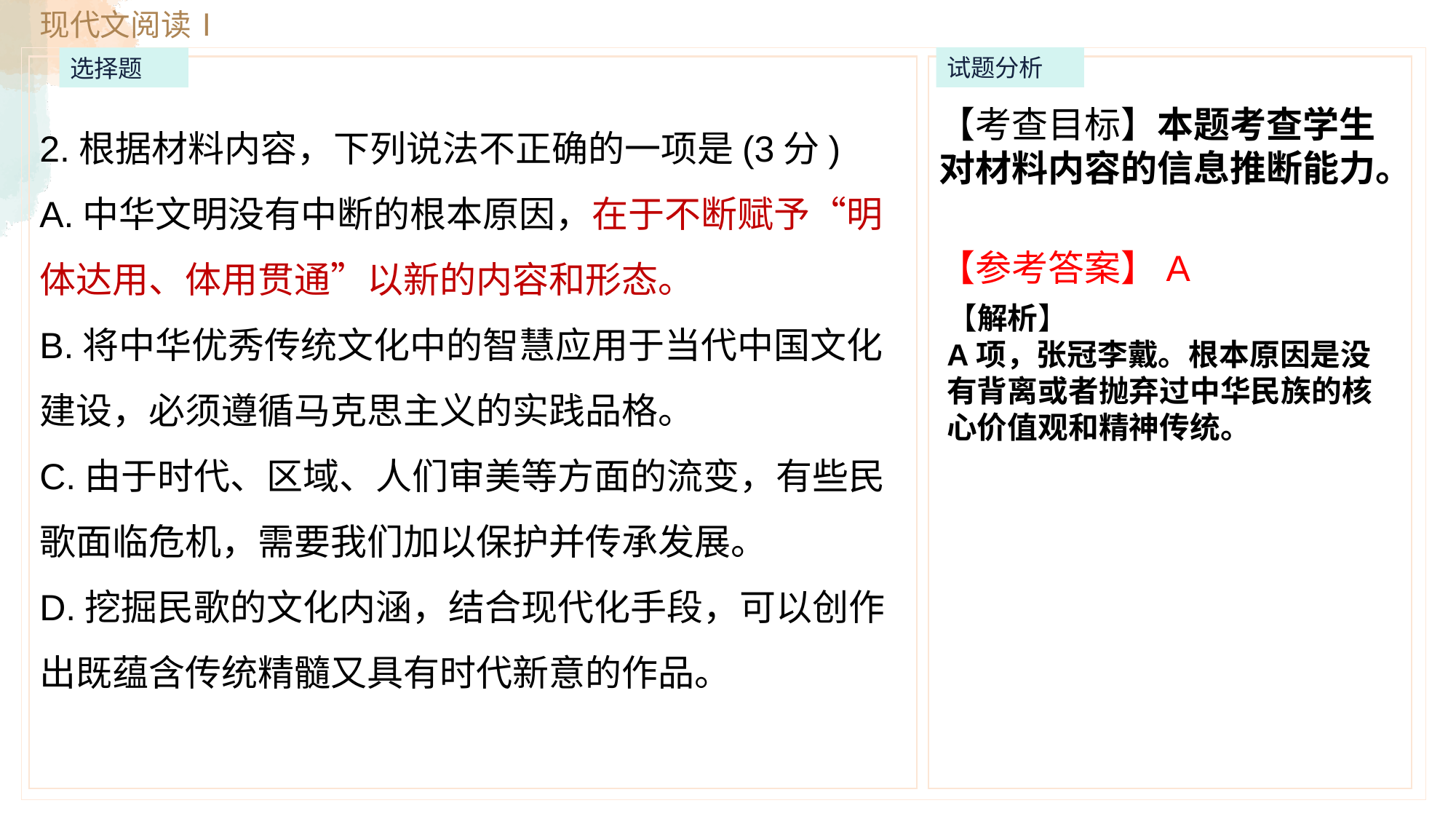

现代文阅读Ⅰ

试题分析
选择题

【考查目标】本题考查学生对材料内容的信息推断能力。
2.根据材料内容，下列说法不正确的一项是(3分)
A.中华文明没有中断的根本原因，在于不断赋予“明体达用、体用贯通”以新的内容和形态。
B.将中华优秀传统文化中的智慧应用于当代中国文化建设，必须遵循马克思主义的实践品格。
C.由于时代、区域、人们审美等方面的流变，有些民歌面临危机，需要我们加以保护并传承发展。
D.挖掘民歌的文化内涵，结合现代化手段，可以创作出既蕴含传统精髓又具有时代新意的作品。
【参考答案】A

年度工作概述
【解析】
A项，张冠李戴。根本原因是没有背离或者抛弃过中华民族的核心价值观和精神传统。
您的内容打在这里，或者通过复制您的文本后，在此框中选择粘贴，并选择只保留文字，建议使用微软雅黑字体。您的内容打在这里，或者通过复制您的文本后，在此框中选择粘贴，并选择只保留文字，建议使用微软雅黑字体。